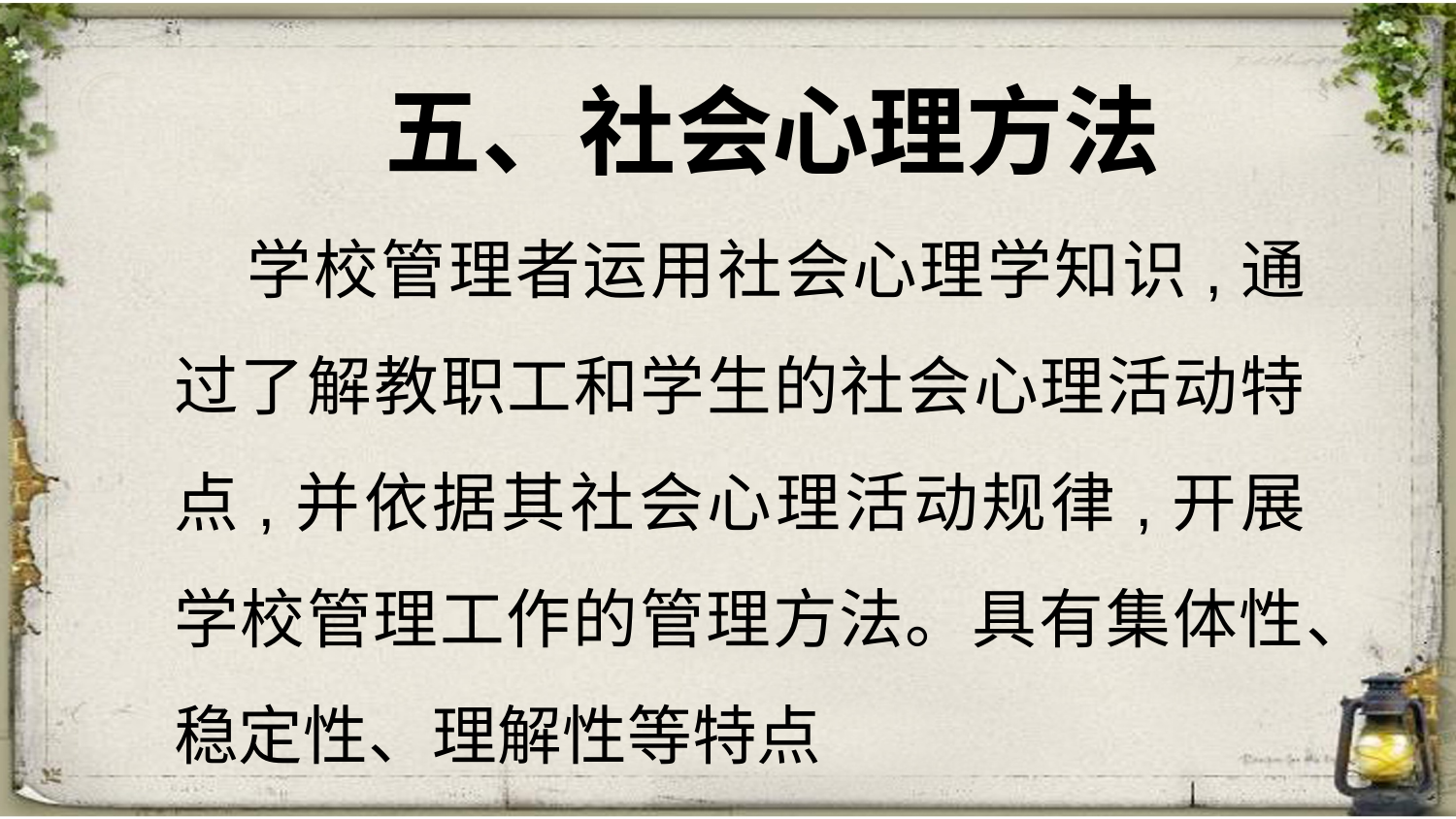

五、社会心理方法
学校管理者运用社会心理学知识,通过了解教职工和学生的社会心理活动特点,并依据其社会心理活动规律,开展学校管理工作的管理方法。具有集体性、稳定性、理解性等特点